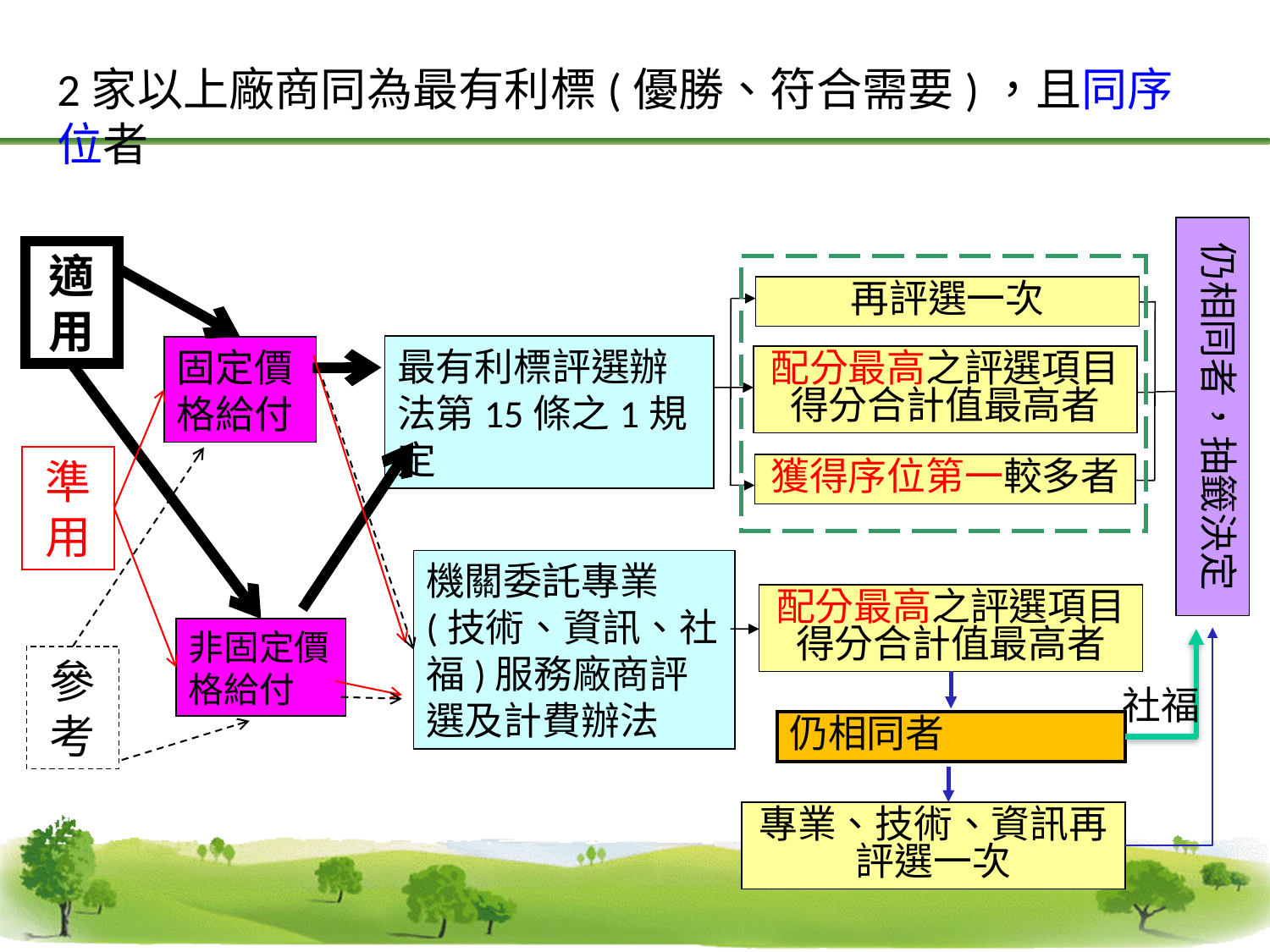

2家以上廠商同為最有利標(優勝、符合需要)，且同序位者
仍相同者，抽籤決定
適用

再評選一次

最有利標評選辦法第15條之1規定
固定價格給付
配分最高之評選項目得分合計值最高者

準用
獲得序位第一較多者

機關委託專業(技術、資訊、社福)服務廠商評選及計費辦法
配分最高之評選項目得分合計值最高者
非固定價格給付

參考
社福
仍相同者
專業、技術、資訊再評選一次